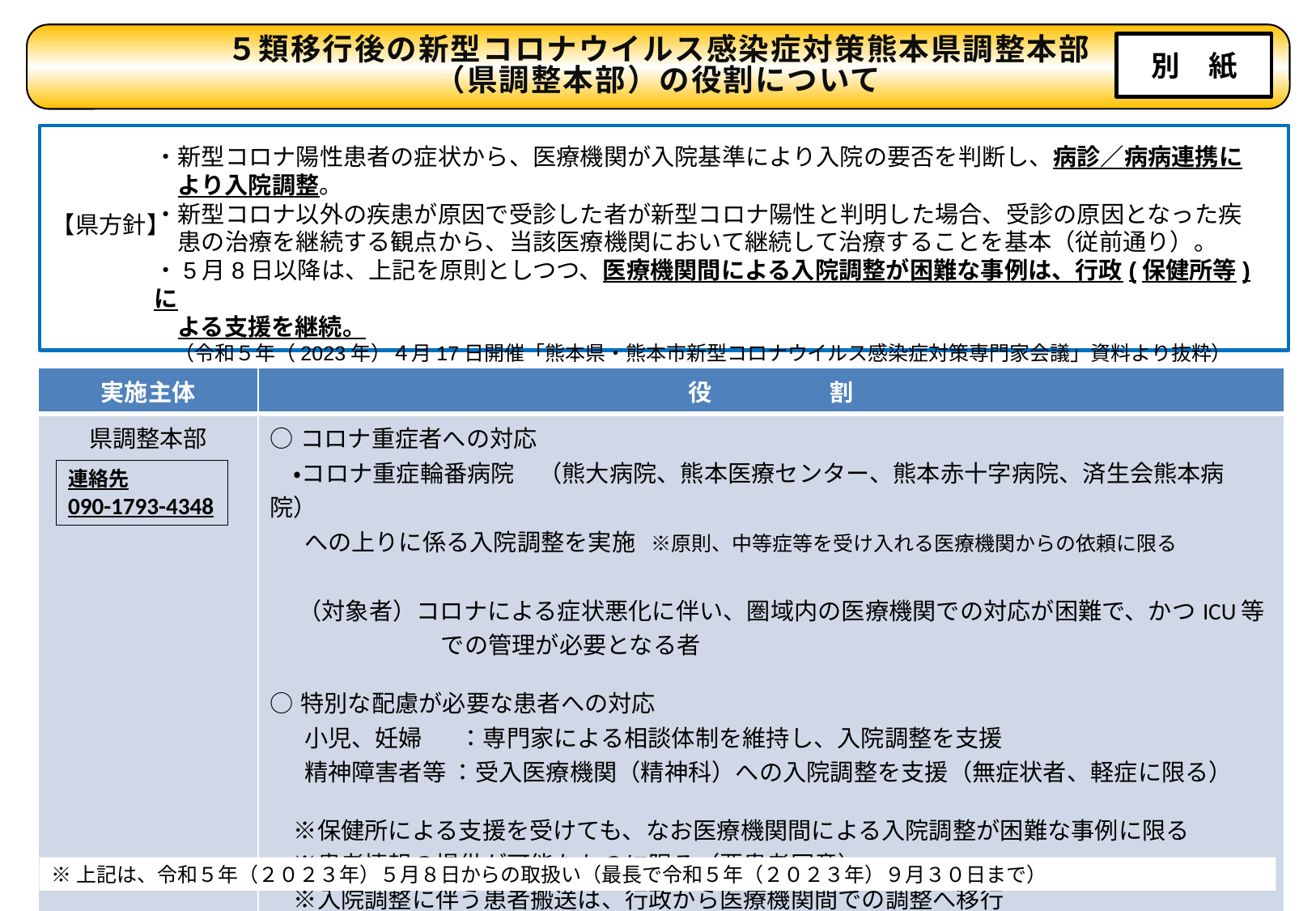

５類移行後の新型コロナウイルス感染症対策熊本県調整本部
（県調整本部）の役割について
別　紙
【県方針】

・新型コロナ陽性患者の症状から、医療機関が入院基準により入院の要否を判断し、病診／病病連携に
　より入院調整。
・新型コロナ以外の疾患が原因で受診した者が新型コロナ陽性と判明した場合、受診の原因となった疾
　患の治療を継続する観点から、当該医療機関において継続して治療することを基本（従前通り）。
・5月8日以降は、上記を原則としつつ、医療機関間による入院調整が困難な事例は、行政(保健所等)に
　よる支援を継続。
　（令和５年（2023年）４月17日開催「熊本県・熊本市新型コロナウイルス感染症対策専門家会議」資料より抜粋）

| 実施主体 | 役　　　　　割 |
| --- | --- |
| 県調整本部 | ○コロナ重症者への対応 　・コロナ重症輪番病院　（熊大病院、熊本医療センター、熊本赤十字病院、済生会熊本病院） 　 への上りに係る入院調整を実施 ※原則、中等症等を受け入れる医療機関からの依頼に限る 　　 （対象者）コロナによる症状悪化に伴い、圏域内の医療機関での対応が困難で、かつICU等 　　　　　　 　での管理が必要となる者 ○特別な配慮が必要な患者への対応 　 小児、妊婦 ：専門家による相談体制を維持し、入院調整を支援 　 精神障害者等 ：受入医療機関（精神科）への入院調整を支援（無症状者、軽症に限る） 　※保健所による支援を受けても、なお医療機関間による入院調整が困難な事例に限る 　※患者情報の提供が可能なものに限る（要患者同意） 　※入院調整に伴う患者搬送は、行政から医療機関間での調整へ移行 |
連絡先
090-1793-4348
※上記は、令和５年（２０２３年）５月８日からの取扱い（最長で令和５年（２０２３年）９月３０日まで）